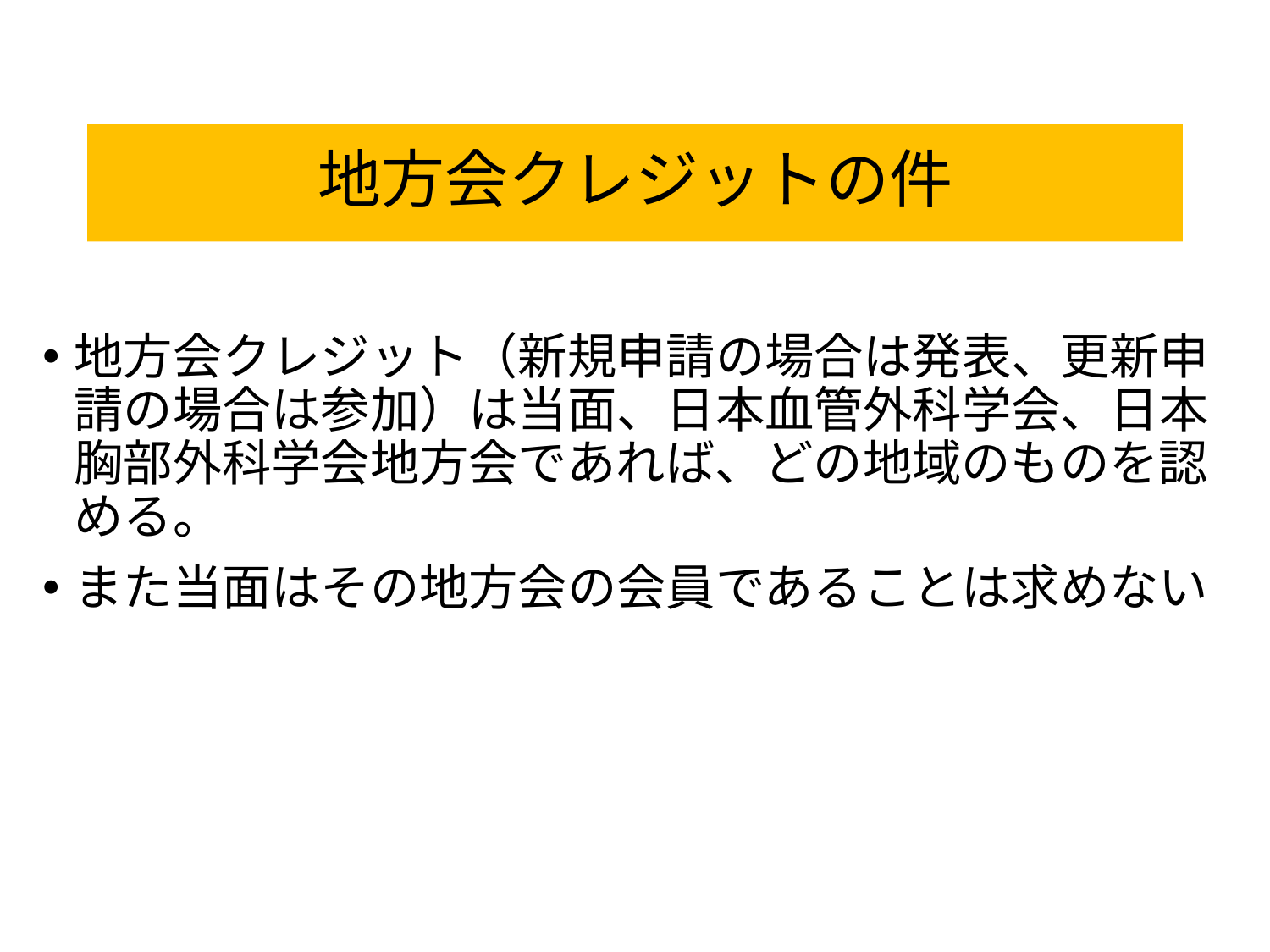

# 地方会クレジットの件
地方会クレジット（新規申請の場合は発表、更新申請の場合は参加）は当面、日本血管外科学会、日本胸部外科学会地方会であれば、どの地域のものを認める。
また当面はその地方会の会員であることは求めない